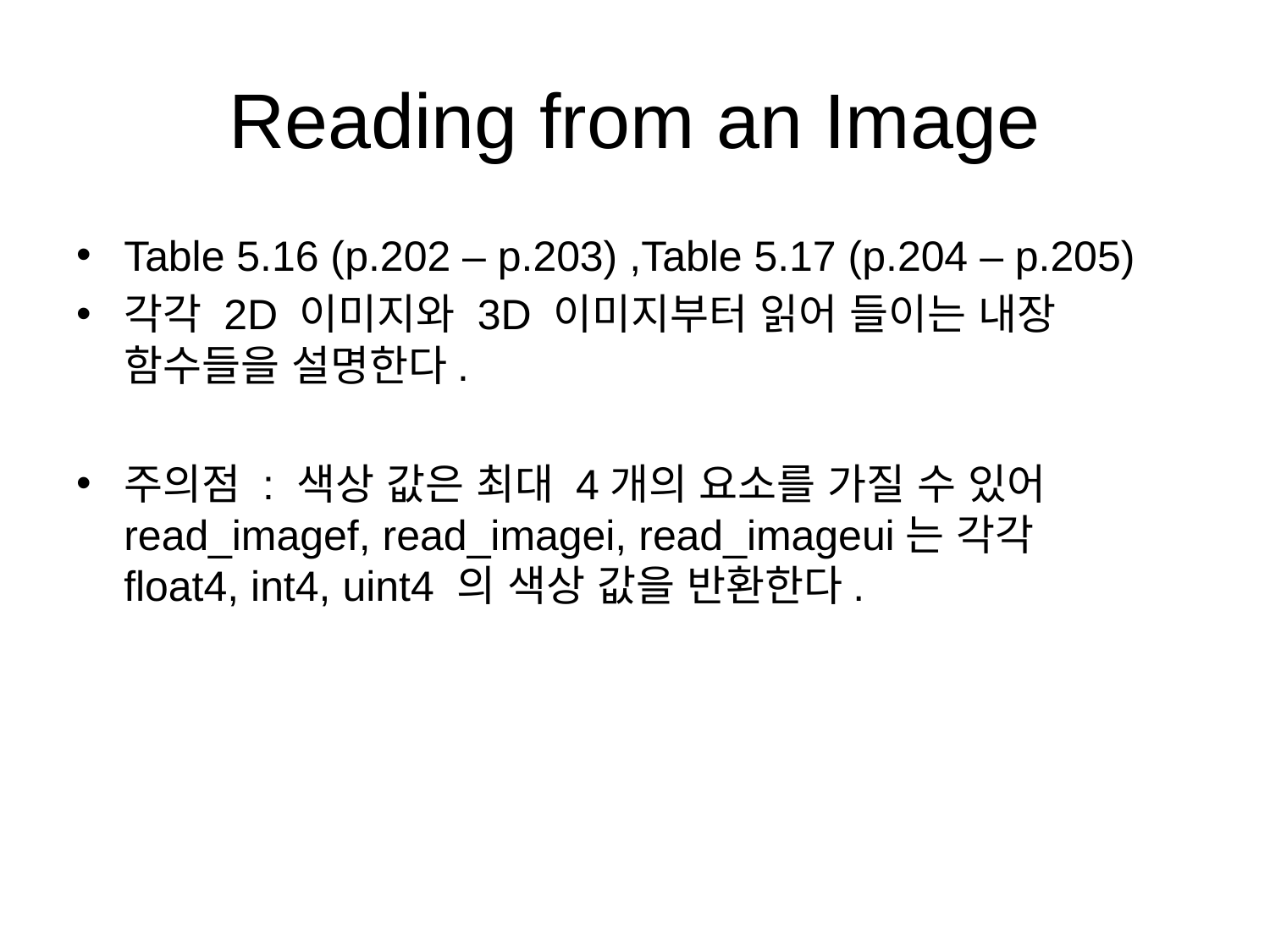

# Reading from an Image
Table 5.16 (p.202 – p.203) ,Table 5.17 (p.204 – p.205)
각각 2D 이미지와 3D 이미지부터 읽어 들이는 내장 함수들을 설명한다.

주의점 : 색상 값은 최대 4개의 요소를 가질 수 있어	    read_imagef, read_imagei, read_imageui는 각각	    float4, int4, uint4 의 색상 값을 반환한다.